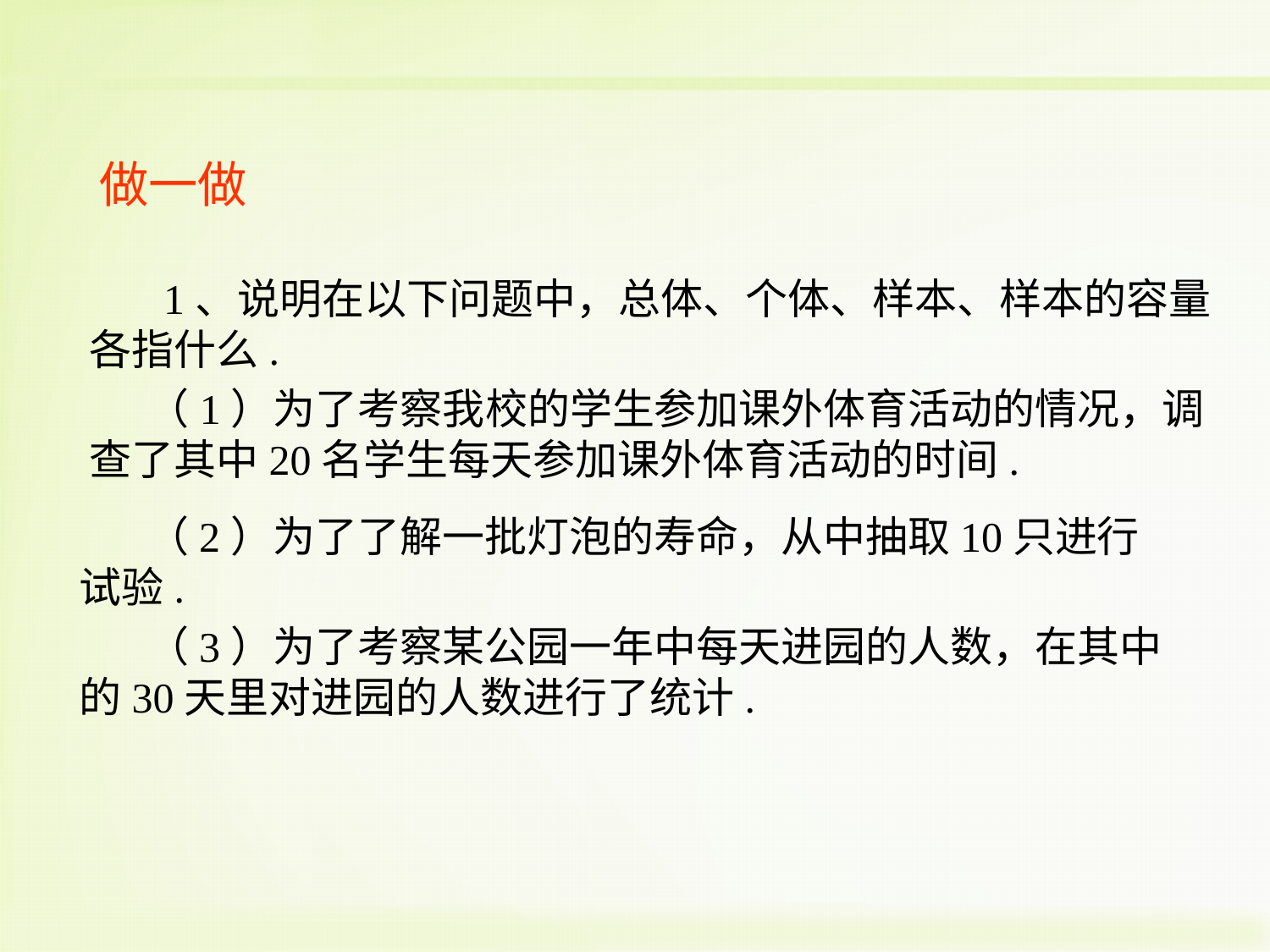

做一做
       1、说明在以下问题中，总体、个体、样本、样本的容量各指什么.
     （1）为了考察我校的学生参加课外体育活动的情况，调查了其中20名学生每天参加课外体育活动的时间.
      （2）为了了解一批灯泡的寿命，从中抽取10只进行试验.
      （3）为了考察某公园一年中每天进园的人数，在其中的30天里对进园的人数进行了统计.